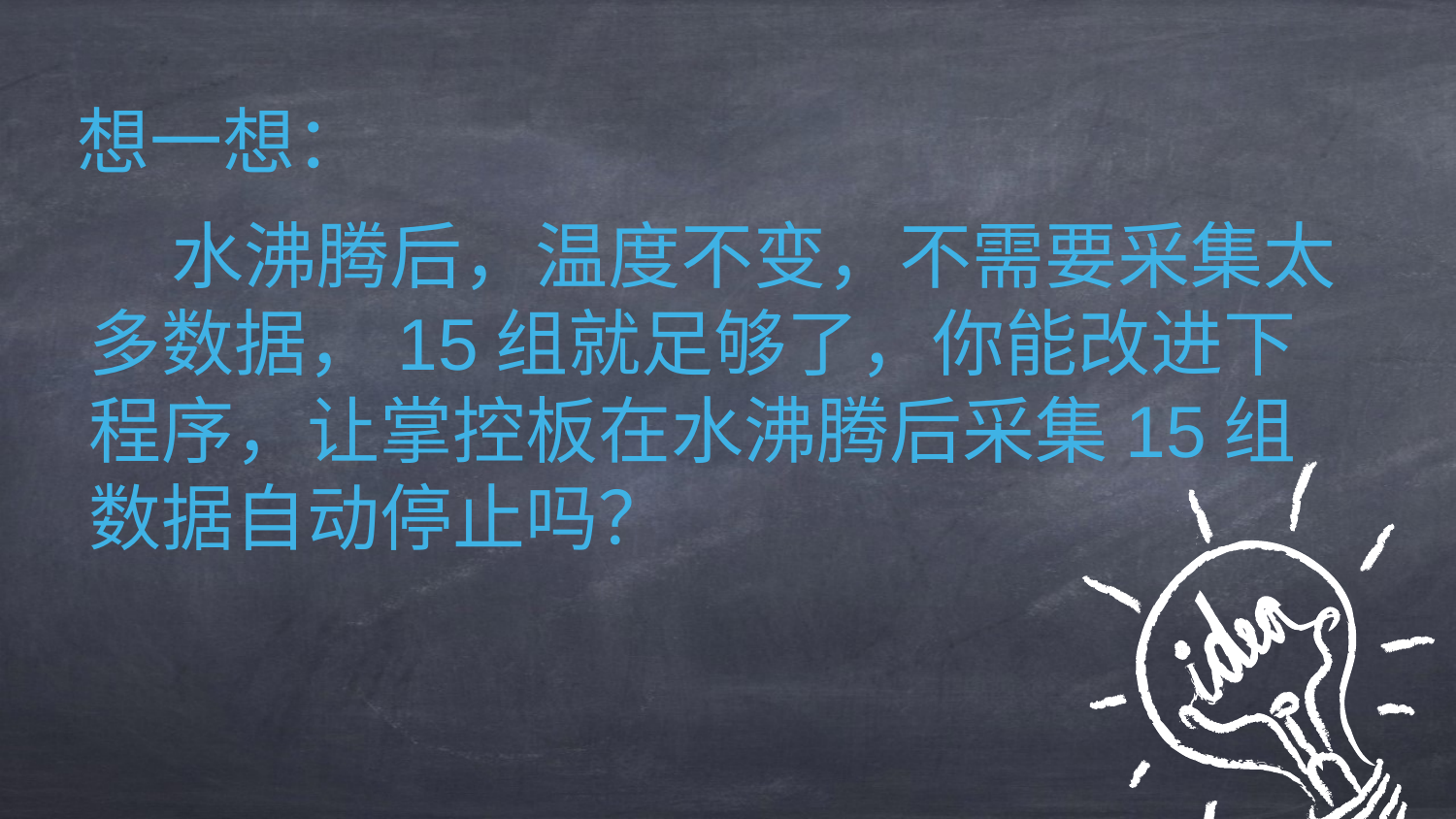

想一想：
    水沸腾后，温度不变，不需要采集太多数据，15组就足够了，你能改进下程序，让掌控板在水沸腾后采集15组数据自动停止吗？